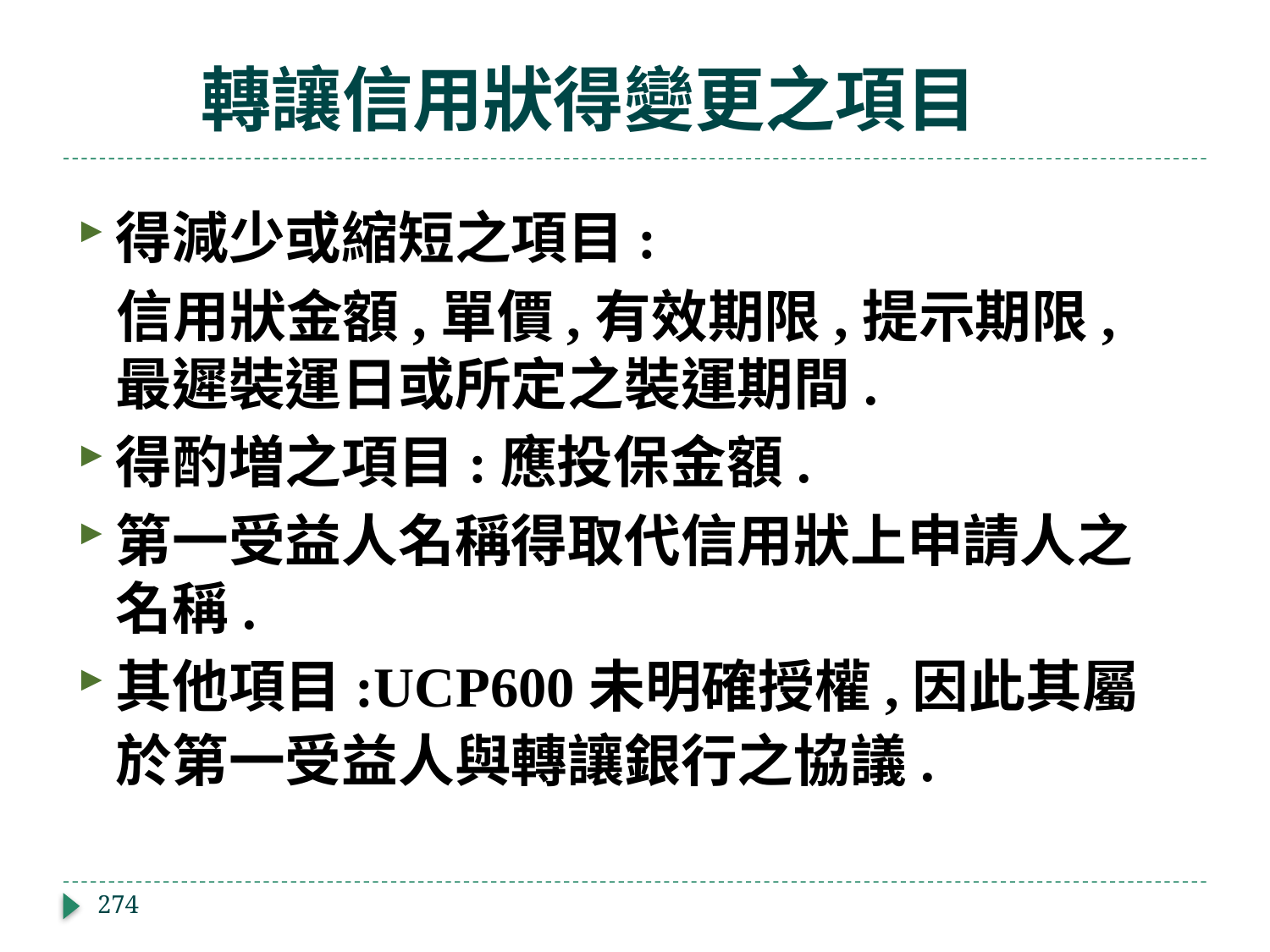

# 轉讓信用狀得變更之項目
得減少或縮短之項目:
  信用狀金額,單價,有效期限,提示期限,最遲裝運日或所定之裝運期間.
得酌増之項目:應投保金額.
第一受益人名稱得取代信用狀上申請人之名稱.
其他項目:UCP600未明確授權,因此其屬於第一受益人與轉讓銀行之協議.
274